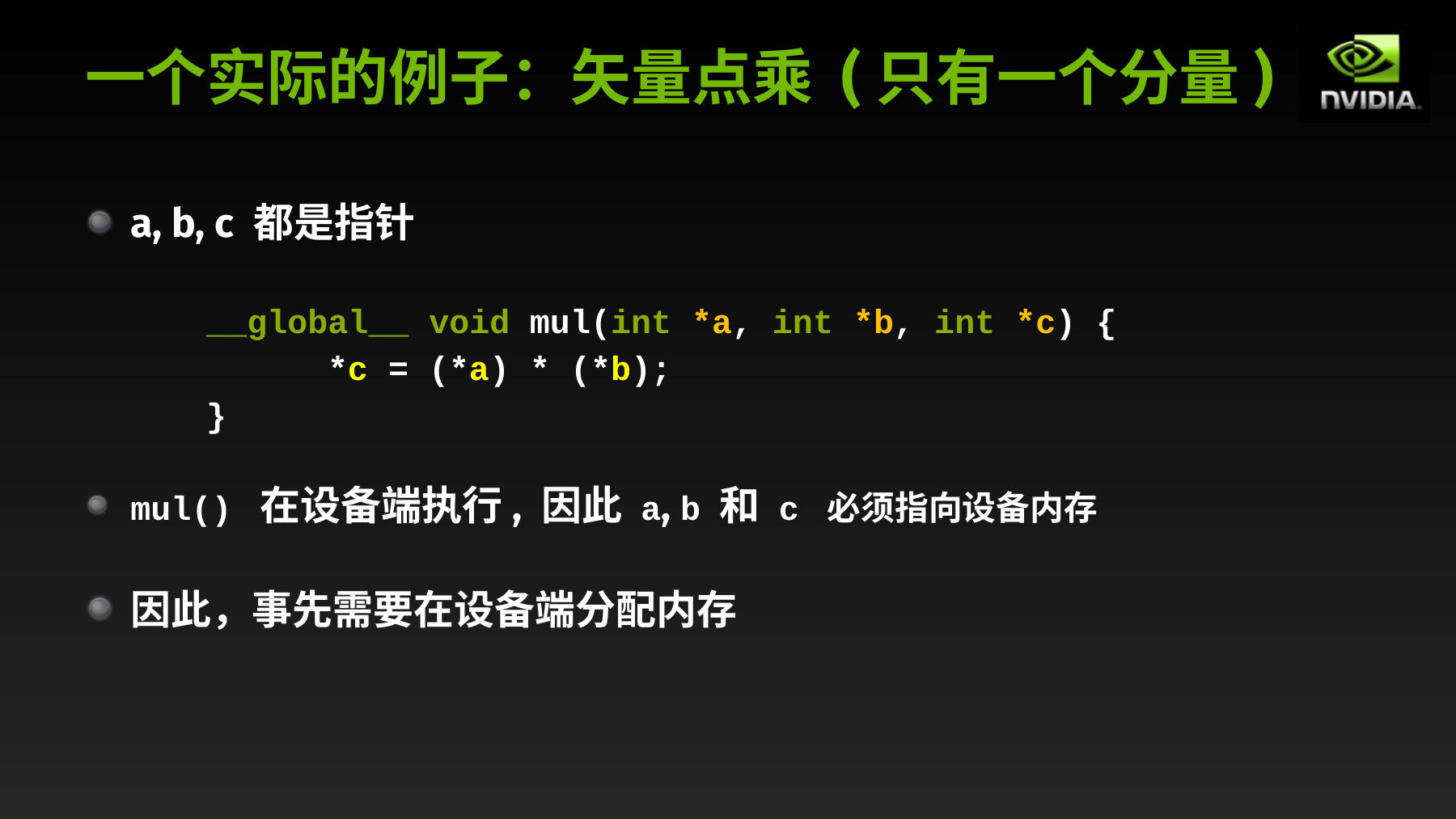

# 一个实际的例子：矢量点乘 (只有一个分量)
a, b, c 都是指针

	__global__ void mul(int *a, int *b, int *c) {
		*c = (*a) * (*b);
	}

mul() 在设备端执行, 因此 a, b 和 c 必须指向设备内存

因此，事先需要在设备端分配内存